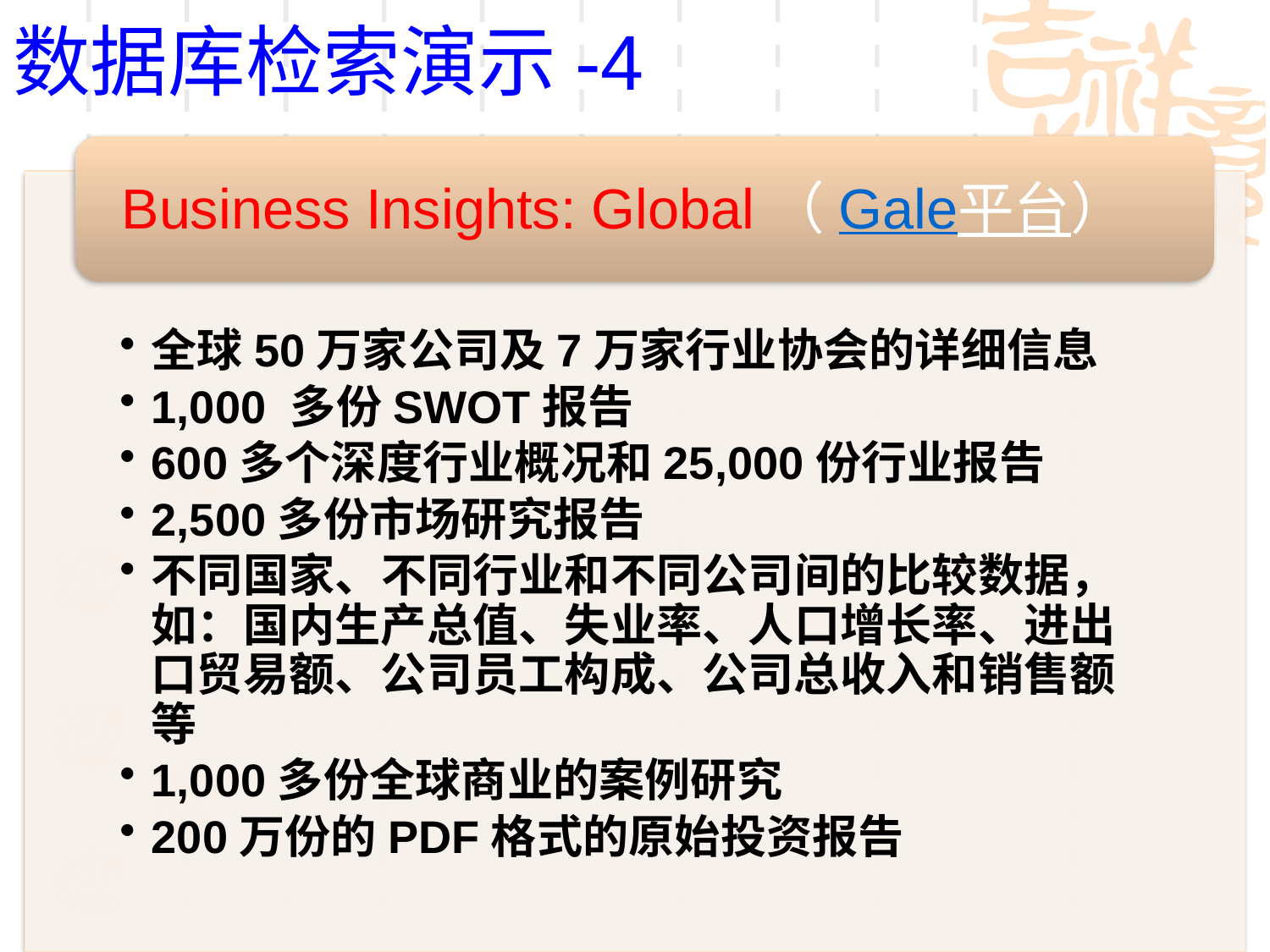

# 数据库检索演示-4
全球50万家公司及7万家行业协会的详细信息
1,000 多份SWOT报告
600多个深度行业概况和25,000份行业报告
2,500多份市场研究报告
不同国家、不同行业和不同公司间的比较数据，如：国内生产总值、失业率、人口增长率、进出口贸易额、公司员工构成、公司总收入和销售额等
1,000多份全球商业的案例研究
200万份的PDF格式的原始投资报告
Business Insights: Global（Gale平台）